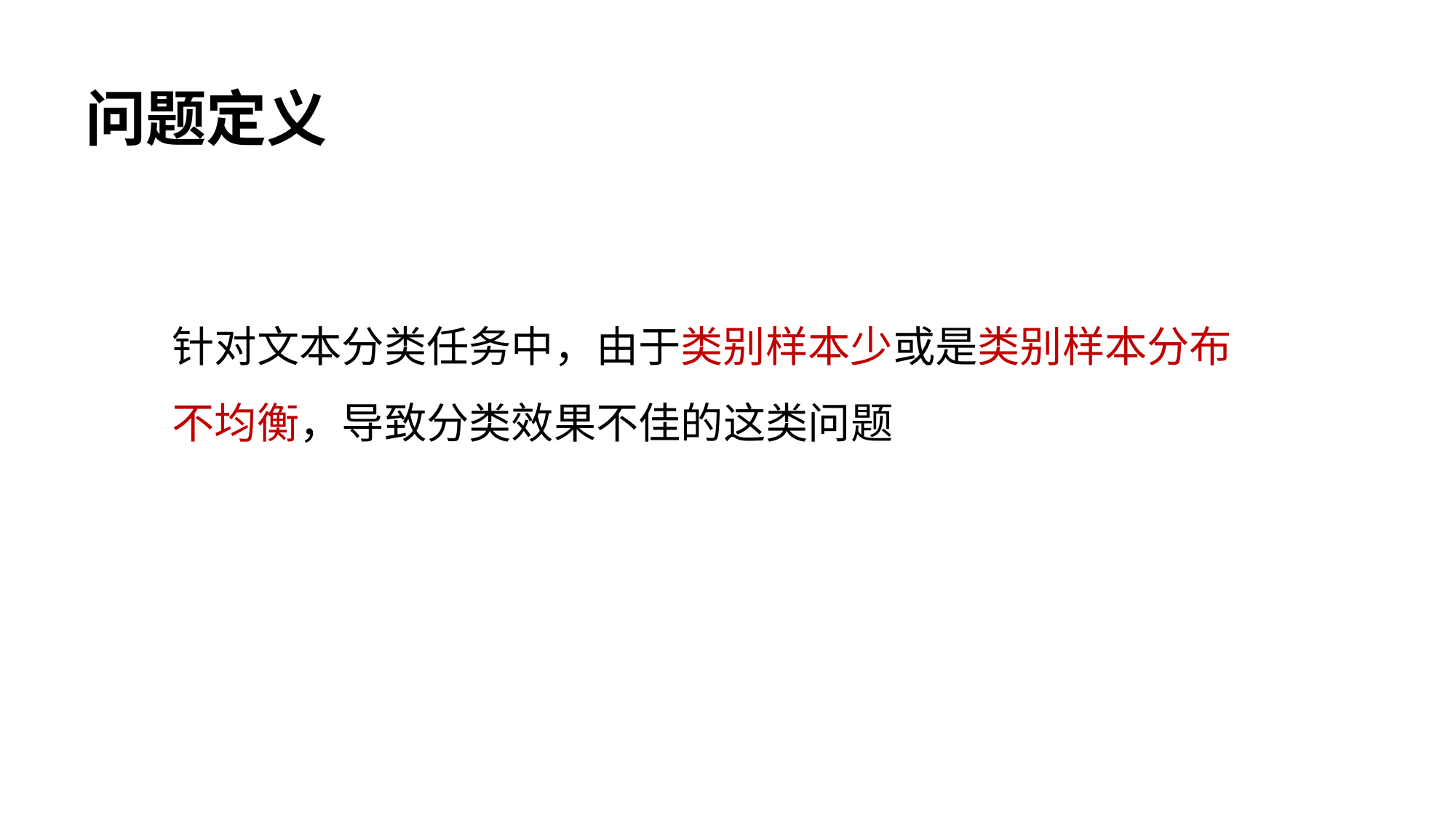

问题定义
针对文本分类任务中，由于类别样本少或是类别样本分布不均衡，导致分类效果不佳的这类问题